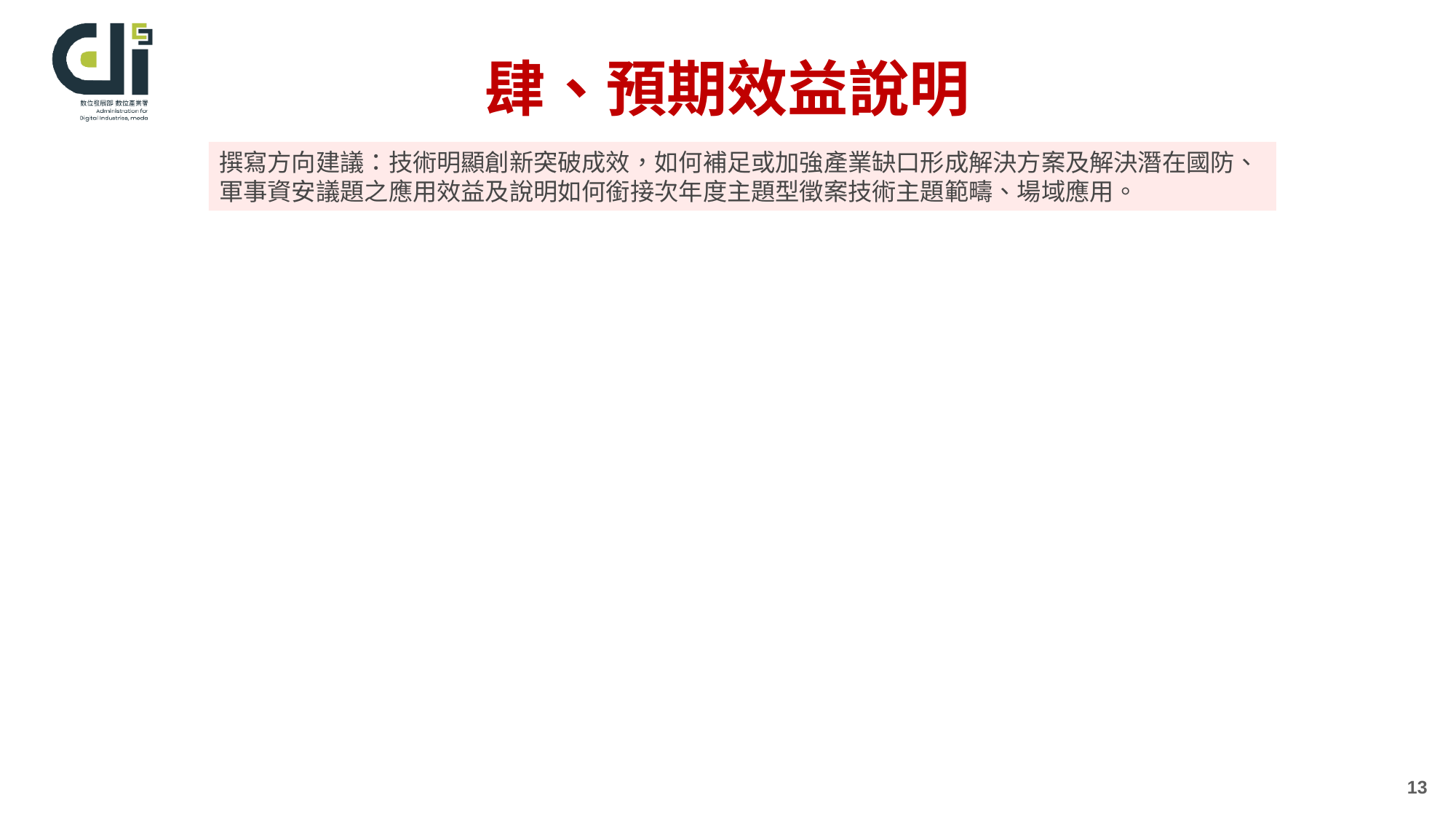

肆、預期效益說明
撰寫方向建議：技術明顯創新突破成效，如何補足或加強產業缺口形成解決方案及解決潛在國防、軍事資安議題之應用效益及說明如何銜接次年度主題型徵案技術主題範疇、場域應用。
13